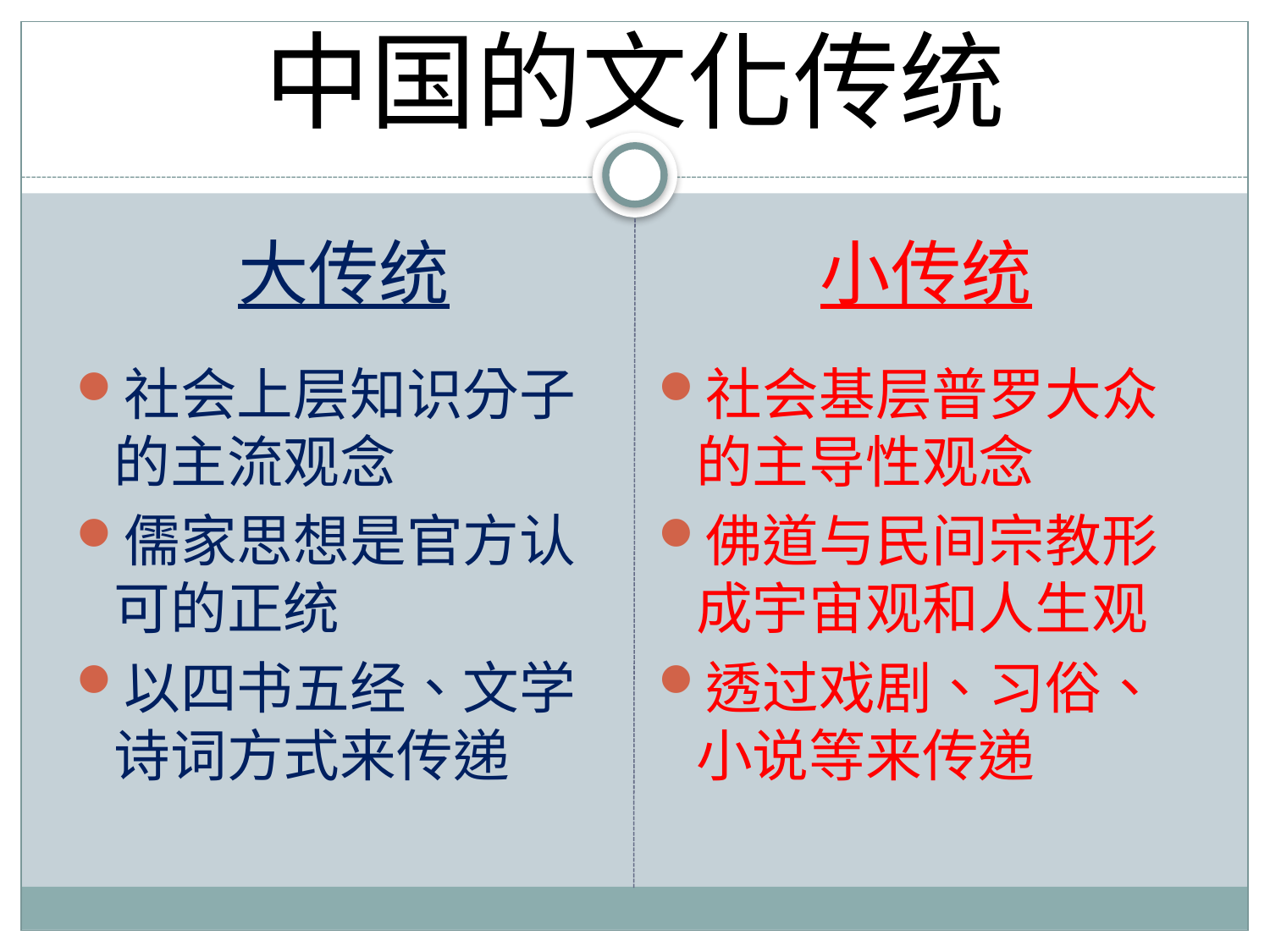

# 中国的文化传统
大传统

社会上层知识分子的主流观念
儒家思想是官方认可的正统
以四书五经、文学诗词方式来传递

小传统

社会基层普罗大众的主导性观念
佛道与民间宗教形成宇宙观和人生观
透过戏剧、习俗、小说等来传递